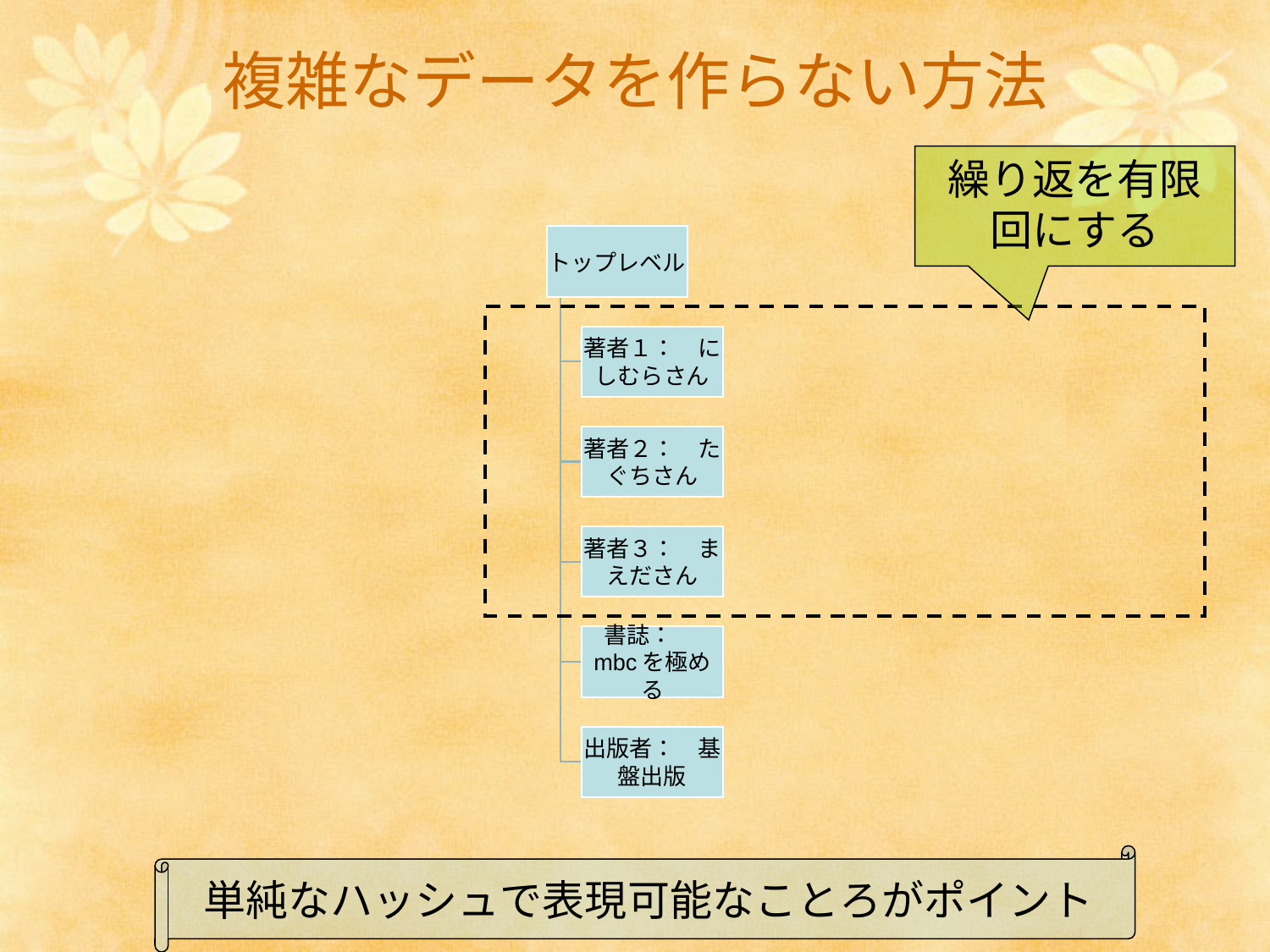

# 複雑なデータを作らない方法
繰り返を有限回にする
トップレベル
著者１：　にしむらさん
著者２：　たぐちさん
著者３：　まえださん
書誌：　mbcを極める
出版者：　基盤出版

単純なハッシュで表現可能なことろがポイント